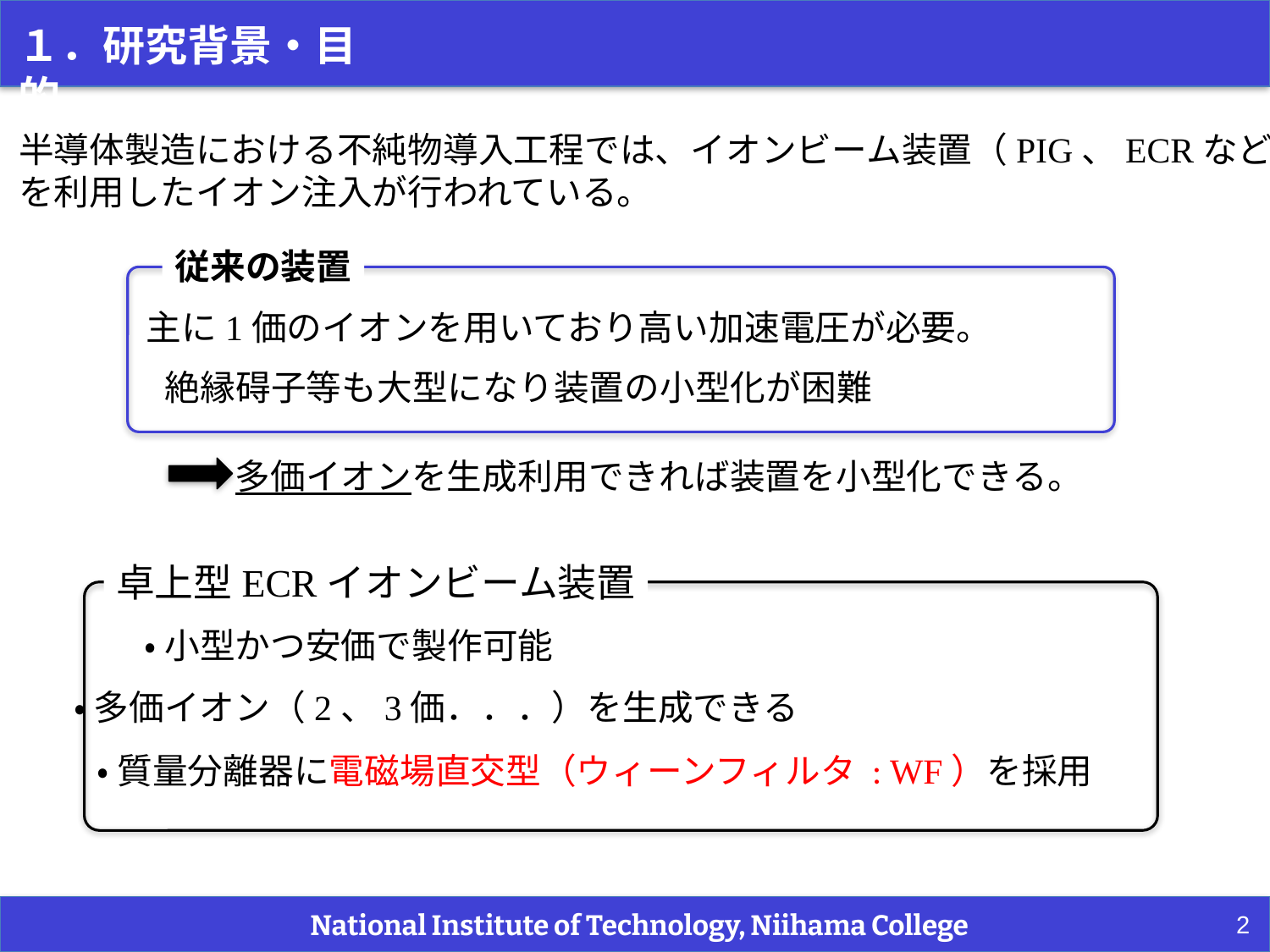

１．研究背景・目的
半導体製造における不純物導入工程では、イオンビーム装置（PIG、ECRなど）
を利用したイオン注入が行われている。
従来の装置

主に1価のイオンを用いており高い加速電圧が必要。
絶縁碍子等も大型になり装置の小型化が困難
多価イオンを生成利用できれば装置を小型化できる。

卓上型ECRイオンビーム装置

・ 小型かつ安価で製作可能
・ 多価イオン（2、3価．．．）を生成できる
・ 質量分離器に電磁場直交型（ウィーンフィルタ : WF）を採用
National Institute of Technology, Niihama College
2